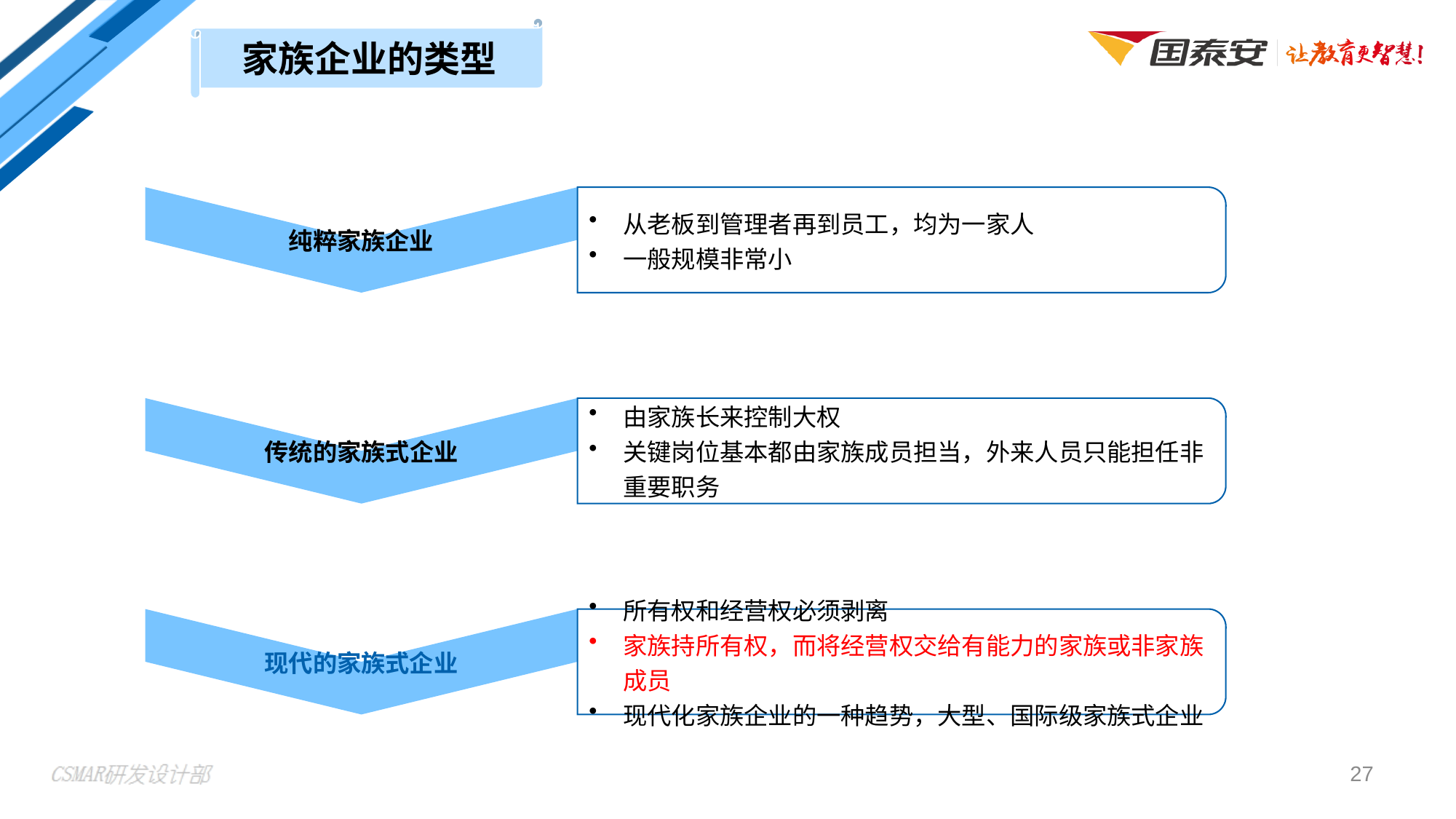

家族企业的类型
纯粹家族企业
从老板到管理者再到员工，均为一家人
一般规模非常小
传统的家族式企业
由家族长来控制大权
关键岗位基本都由家族成员担当，外来人员只能担任非重要职务
现代的家族式企业
家族持所有权，而将经营权交给有能力的家族或非家族成员
现代化家族企业的一种趋势，大型、国际级家族式企业
所有权和经营权必须剥离
27